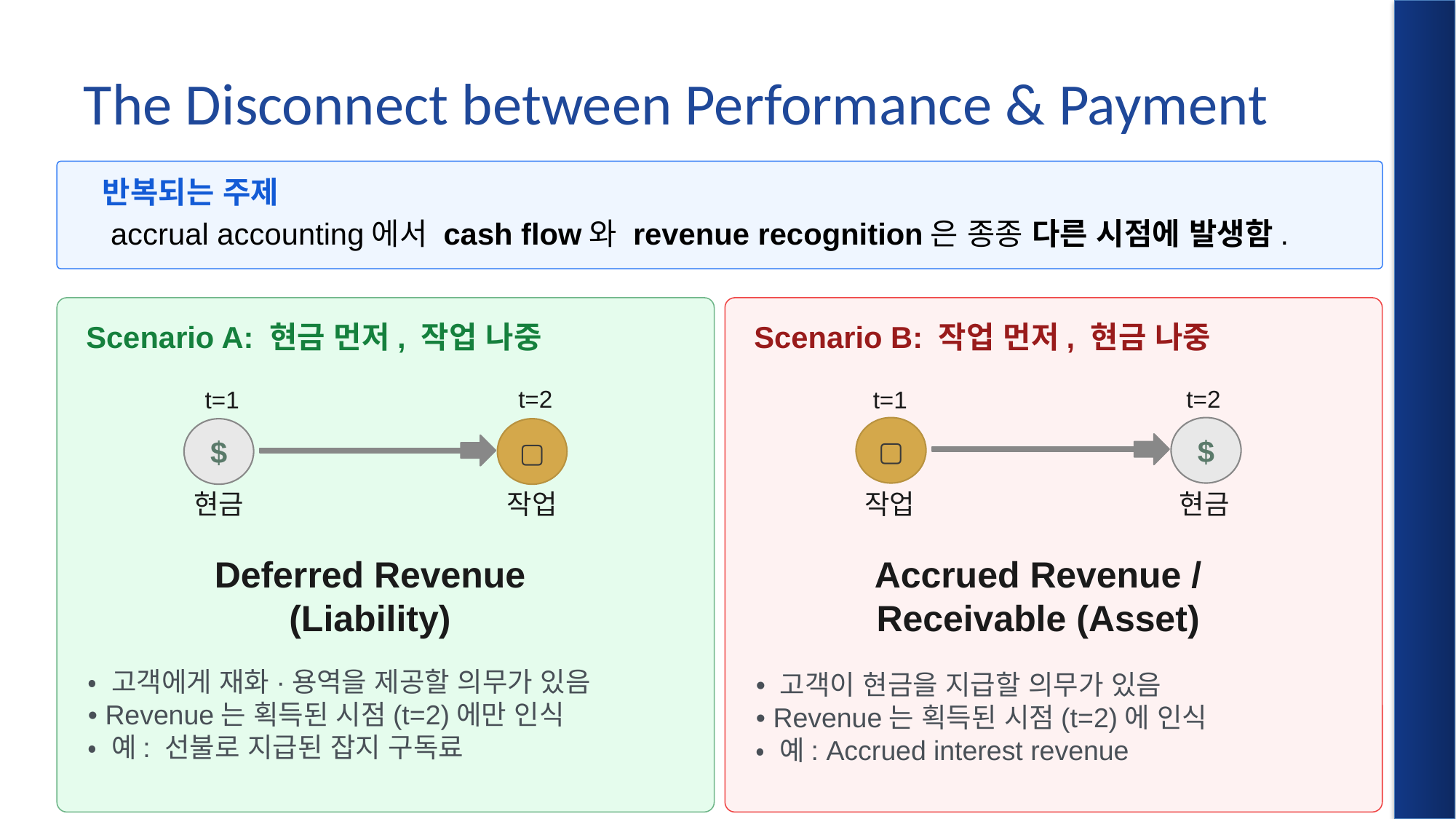

# The Disconnect between Performance & Payment

     accrual accounting에서 cash flow와 revenue recognition은 종종 다른 시점에 발생함.
 반복되는 주제

  Scenario A: 현금 먼저, 작업 나중

  Scenario B: 작업 먼저, 현금 나중

t=1
t=2

$

▢

현금
작업
t=1
t=2

▢

$

작업
현금

Deferred Revenue
(Liability)
Accrued Revenue /
Receivable (Asset)
• 고객에게 재화·용역을 제공할 의무가 있음
• Revenue는 획득된 시점(t=2)에만 인식
• 예: 선불로 지급된 잡지 구독료
• 고객이 현금을 지급할 의무가 있음
• Revenue는 획득된 시점(t=2)에 인식
• 예: Accrued interest revenue